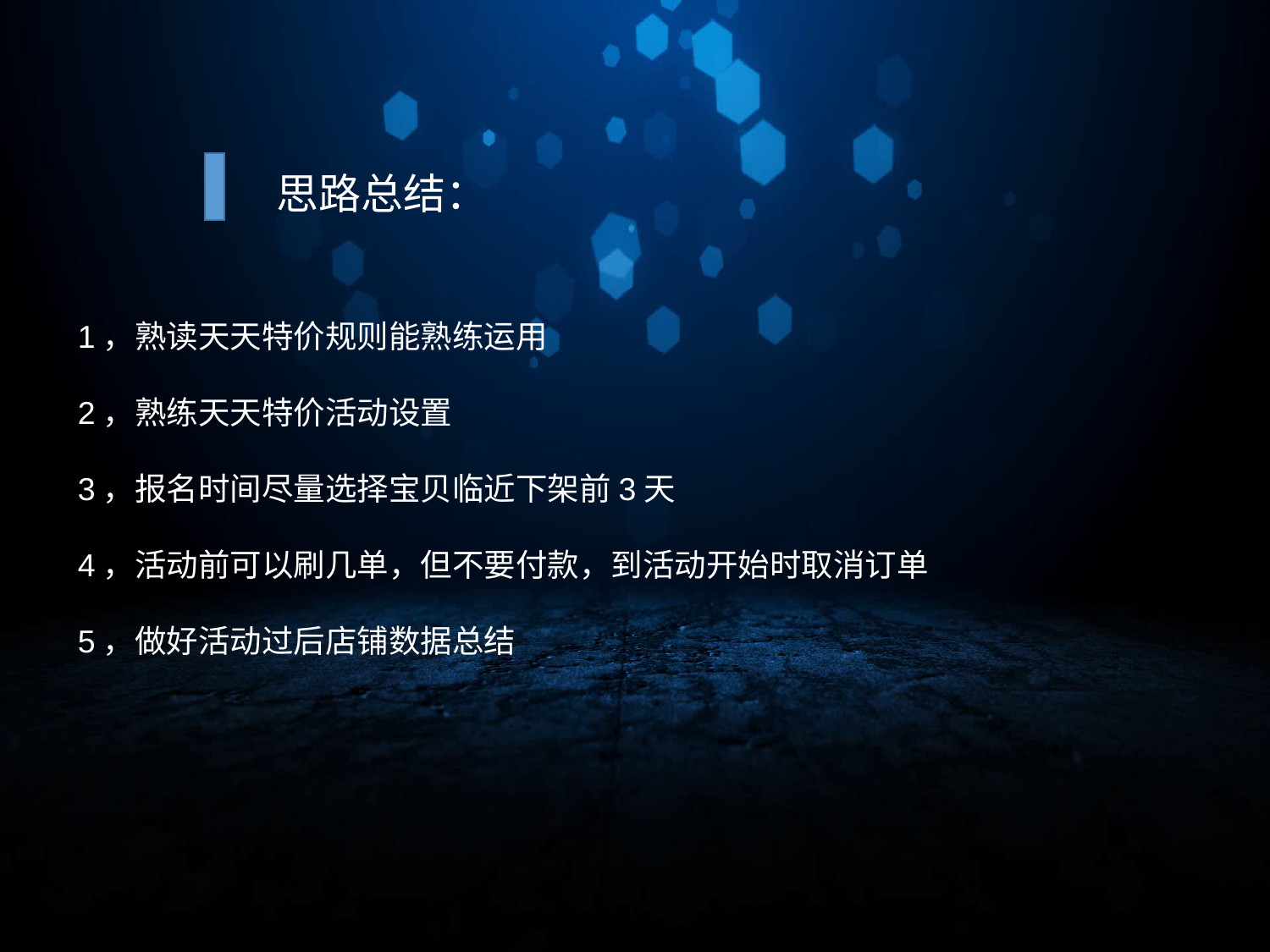

思路总结：
1，熟读天天特价规则能熟练运用

2，熟练天天特价活动设置

3，报名时间尽量选择宝贝临近下架前3天

4，活动前可以刷几单，但不要付款，到活动开始时取消订单

5，做好活动过后店铺数据总结